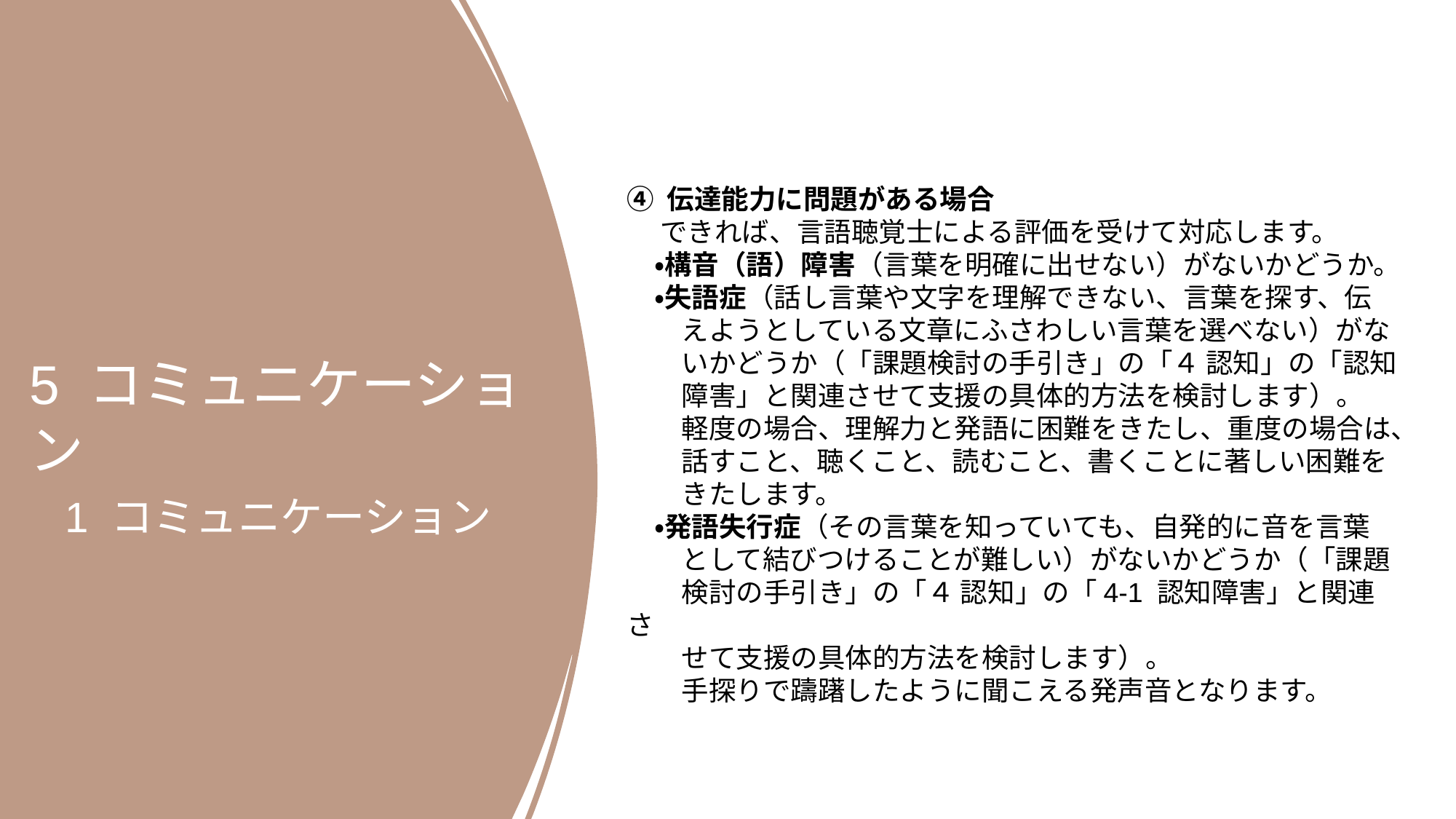

5 コミュニケーション
   1 コミュニケーション
④ 伝達能力に問題がある場合
　 できれば、言語聴覚士による評価を受けて対応します。
　・構音（語）障害（言葉を明確に出せない）がないかどうか。
　・失語症（話し言葉や文字を理解できない、言葉を探す、伝
　　えようとしている文章にふさわしい言葉を選べない）がな
　　いかどうか（「課題検討の手引き」の「４ 認知」の「認知
　　障害」と関連させて支援の具体的方法を検討します）。
　　軽度の場合、理解力と発語に困難をきたし、重度の場合は、
　　話すこと、聴くこと、読むこと、書くことに著しい困難を
　　きたします。
　・発語失行症（その言葉を知っていても、自発的に音を言葉
　　として結びつけることが難しい）がないかどうか（「課題
　　検討の手引き」の「４ 認知」の「4-1 認知障害」と関連さ
　　せて支援の具体的方法を検討します）。
　　手探りで躊躇したように聞こえる発声音となります。